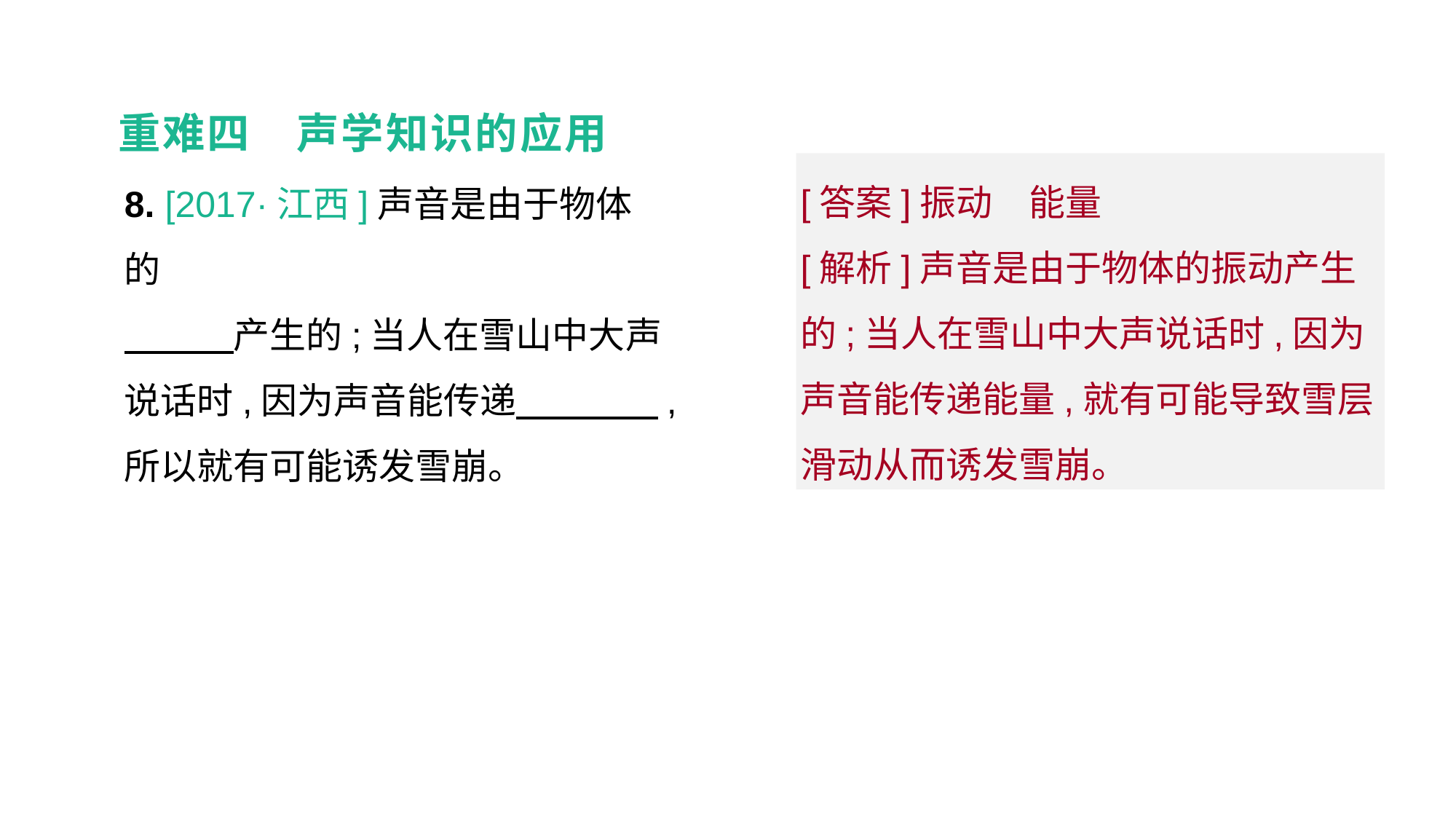

重难四　声学知识的应用
[答案]振动　能量
[解析]声音是由于物体的振动产生的;当人在雪山中大声说话时,因为声音能传递能量,就有可能导致雪层滑动从而诱发雪崩。
8. [2017·江西]声音是由于物体的
　　　产生的;当人在雪山中大声说话时,因为声音能传递　    　　,所以就有可能诱发雪崩。